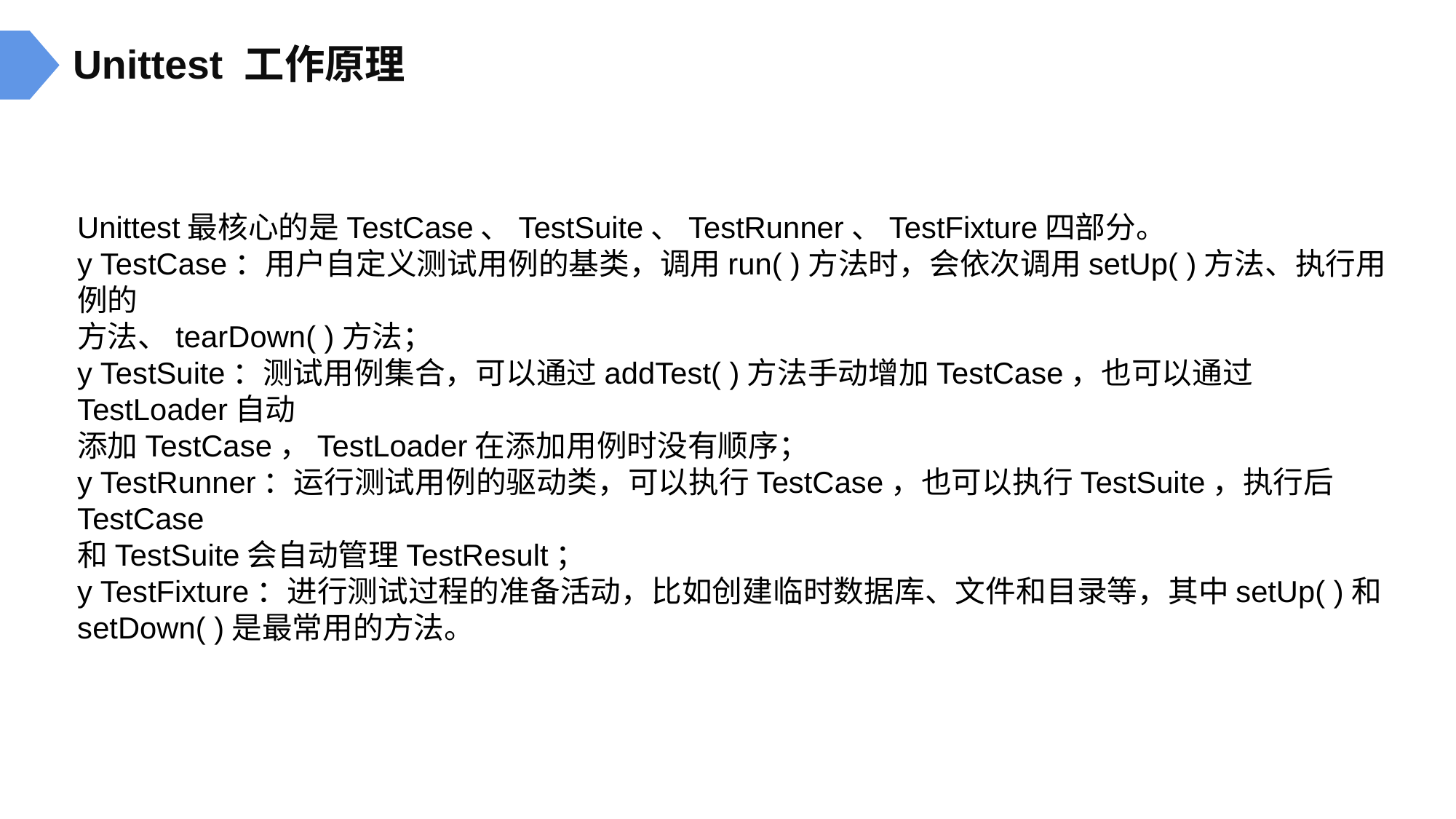

Unittest 工作原理
Unittest最核心的是TestCase、TestSuite、TestRunner、TestFixture四部分。
y TestCase：用户自定义测试用例的基类，调用run( )方法时，会依次调用setUp( )方法、执行用例的
方法、tearDown( )方法；
y TestSuite：测试用例集合，可以通过addTest( )方法手动增加TestCase，也可以通过TestLoader自动
添加TestCase，TestLoader在添加用例时没有顺序；
y TestRunner：运行测试用例的驱动类，可以执行TestCase，也可以执行TestSuite，执行后TestCase
和TestSuite会自动管理TestResult；
y TestFixture：进行测试过程的准备活动，比如创建临时数据库、文件和目录等，其中setUp( )和
setDown( )是最常用的方法。